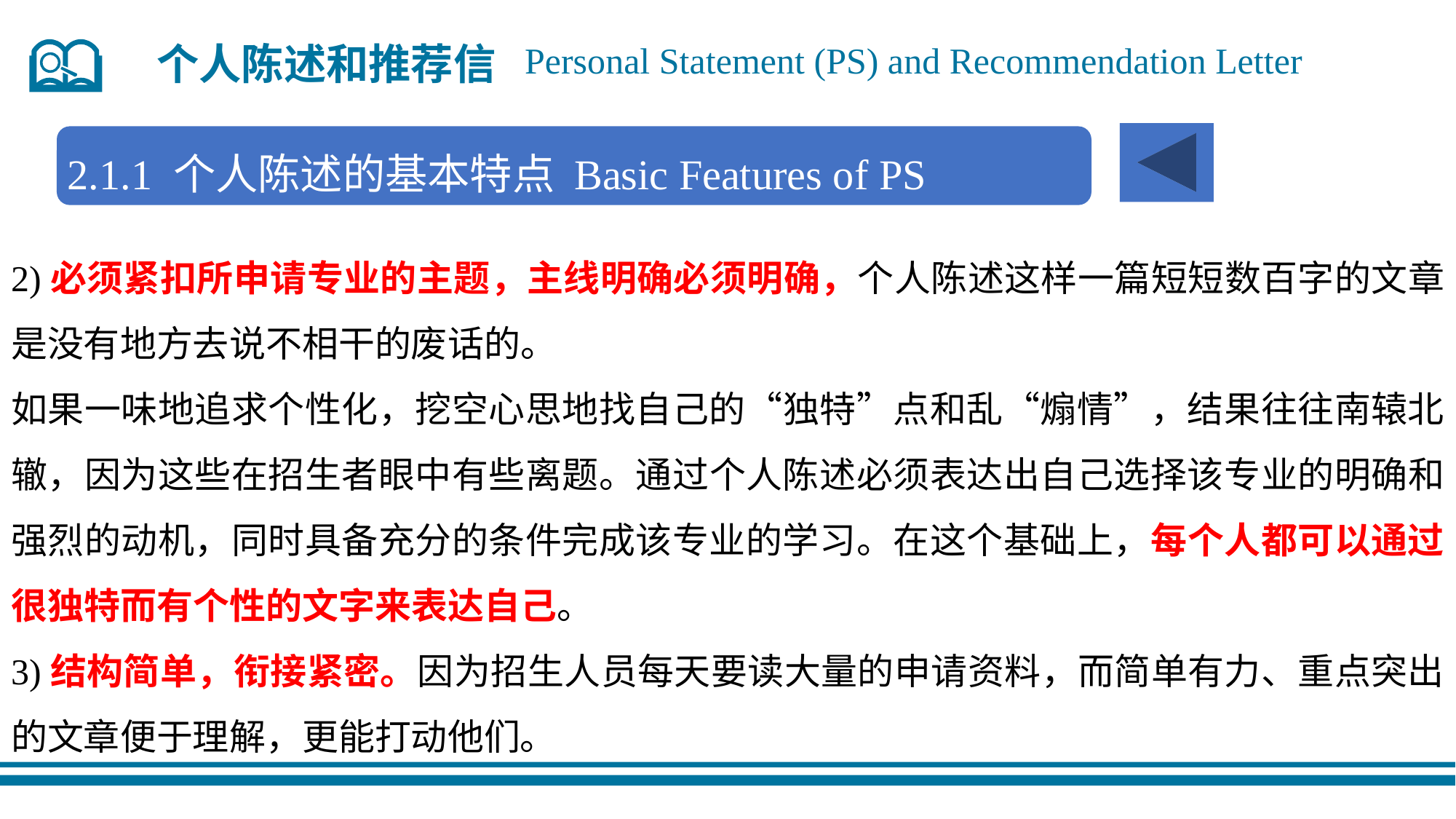

个人陈述和推荐信
Personal Statement (PS) and Recommendation Letter

2.1.1 个人陈述的基本特点 Basic Features of PS
2)必须紧扣所申请专业的主题，主线明确必须明确，个人陈述这样一篇短短数百字的文章是没有地方去说不相干的废话的。
如果一味地追求个性化，挖空心思地找自己的“独特”点和乱“煽情”，结果往往南辕北辙，因为这些在招生者眼中有些离题。通过个人陈述必须表达出自己选择该专业的明确和强烈的动机，同时具备充分的条件完成该专业的学习。在这个基础上，每个人都可以通过很独特而有个性的文字来表达自己。
3)结构简单，衔接紧密。因为招生人员每天要读大量的申请资料，而简单有力、重点突出的文章便于理解，更能打动他们。